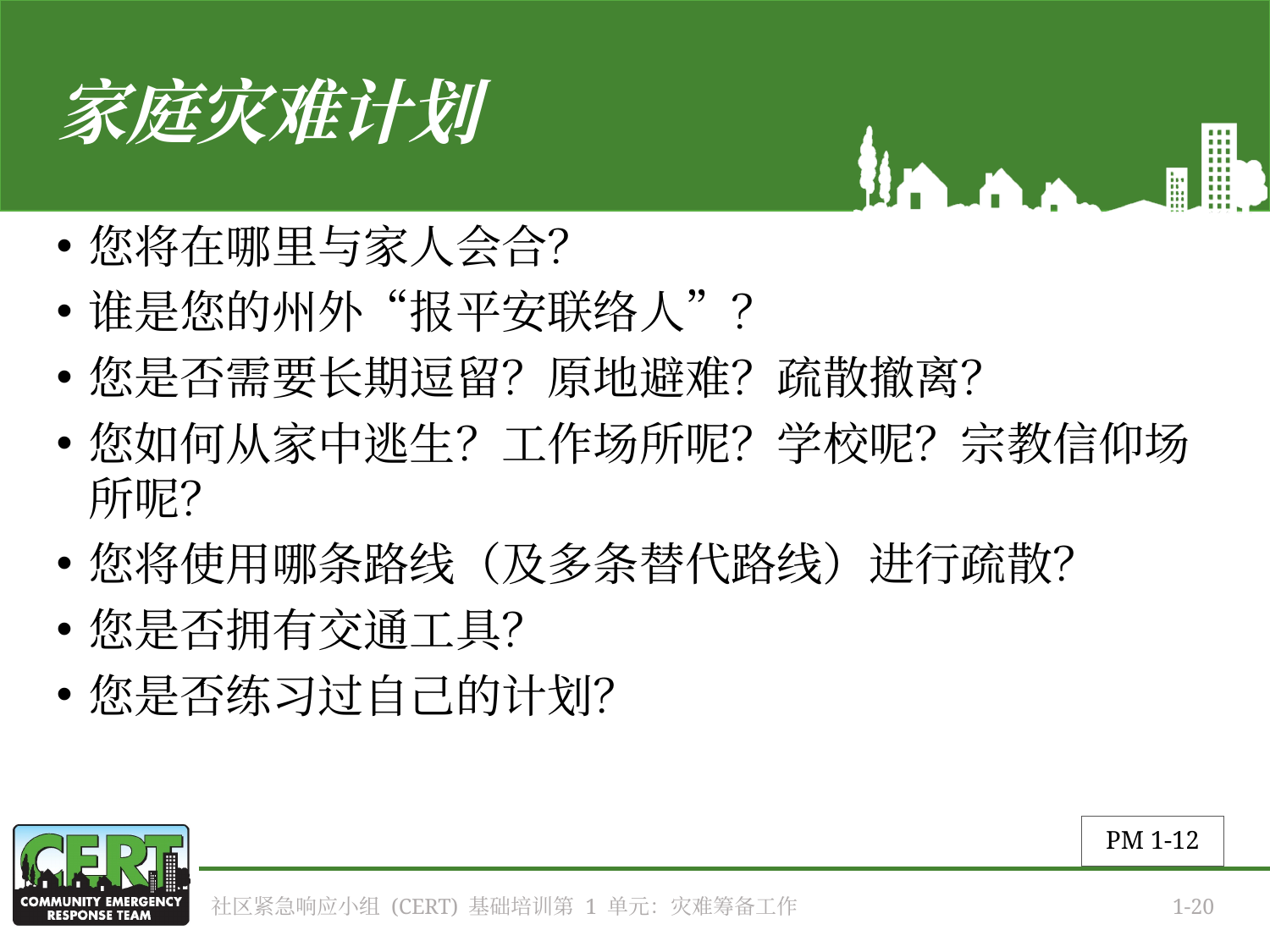

# 家庭灾难计划
您将在哪里与家人会合？
谁是您的州外“报平安联络人”？
您是否需要长期逗留？原地避难？疏散撤离？
您如何从家中逃生？工作场所呢？学校呢？宗教信仰场所呢？
您将使用哪条路线（及多条替代路线）进行疏散？
您是否拥有交通工具？
您是否练习过自己的计划？

PM 1-12
社区紧急响应小组 (CERT) 基础培训第 1 单元：灾难筹备工作
1-20